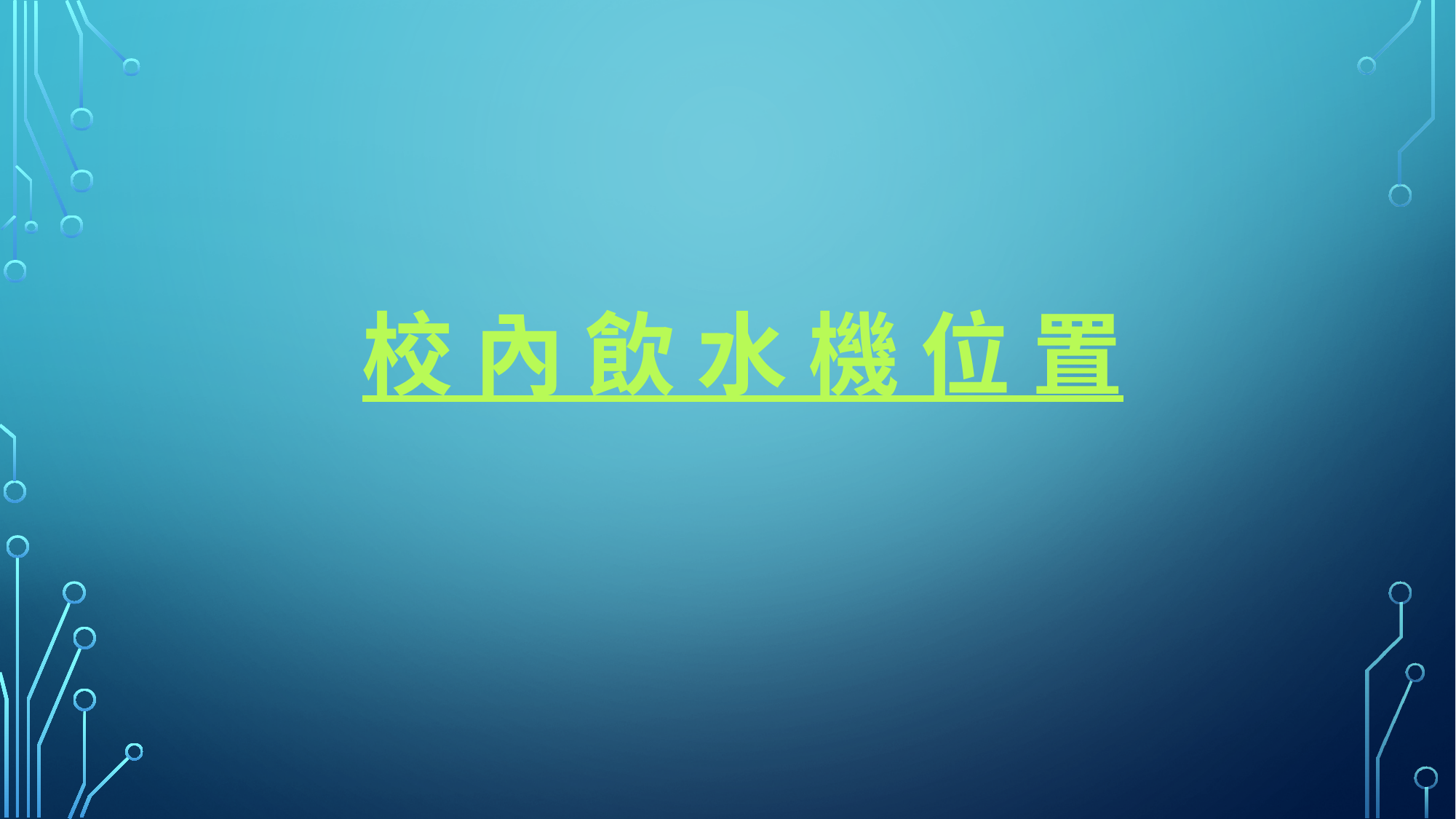

# 校 內 飲 水 機 位 置